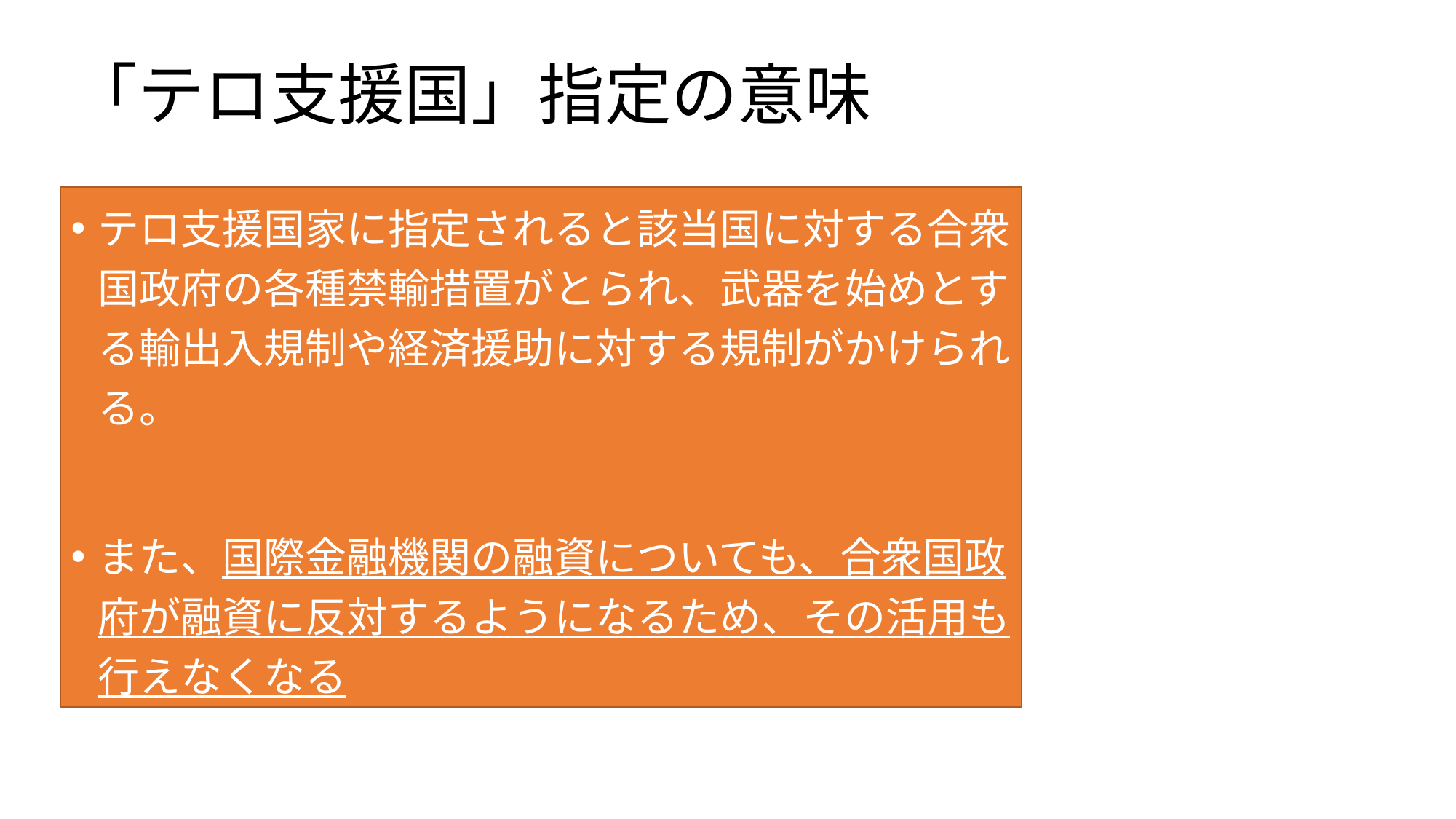

# 「テロ支援国」指定の意味
テロ支援国家に指定されると該当国に対する合衆国政府の各種禁輸措置がとられ、武器を始めとする輸出入規制や経済援助に対する規制がかけられる。

また、国際金融機関の融資についても、合衆国政府が融資に反対するようになるため、その活用も行えなくなる